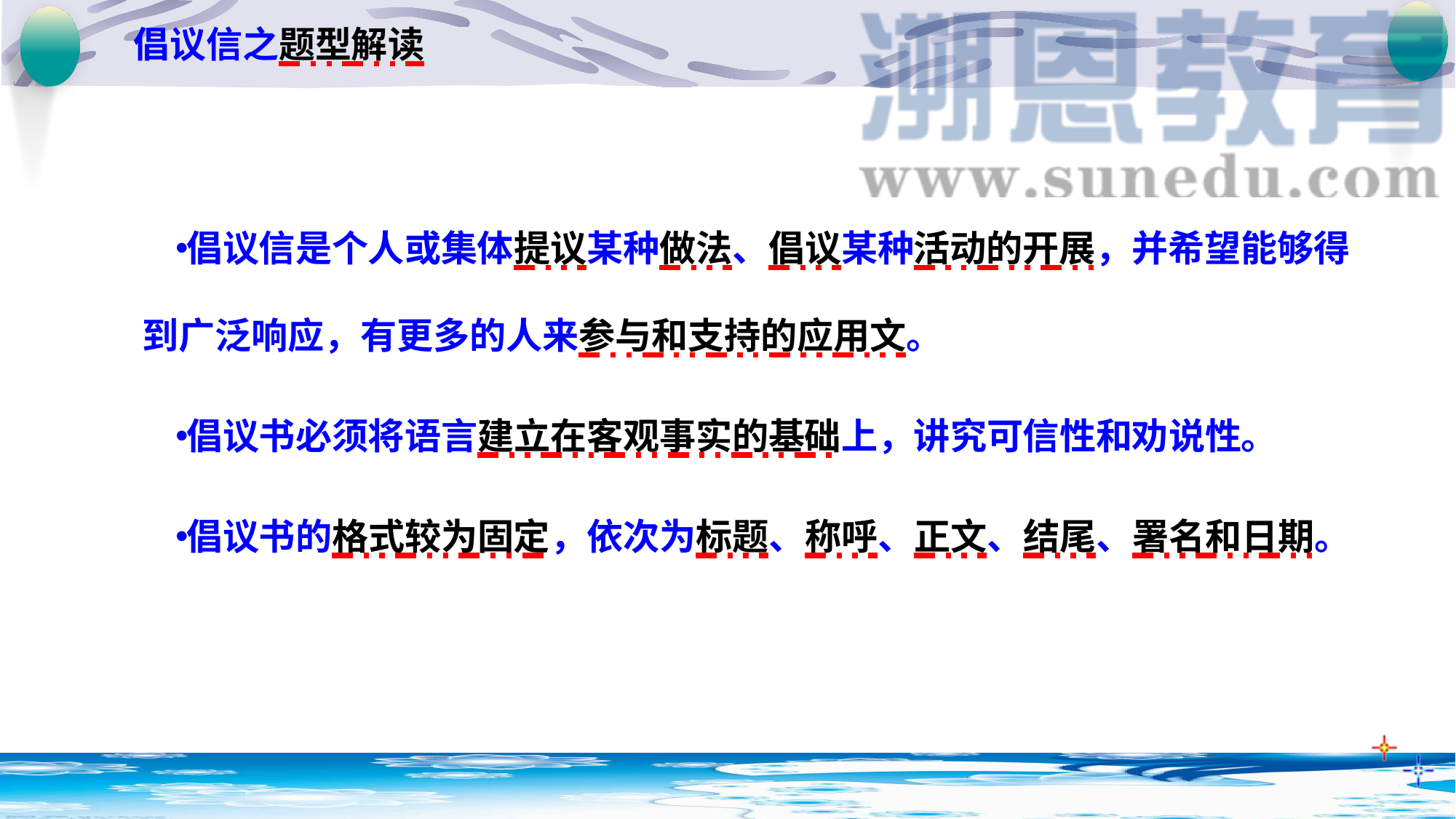

# 倡议信之题型解读
倡议信是个人或集体提议某种做法、倡议某种活动的开展，并希望能够得到广泛响应，有更多的人来参与和支持的应用文。
倡议书必须将语言建立在客观事实的基础上，讲究可信性和劝说性。
倡议书的格式较为固定，依次为标题、称呼、正文、结尾、署名和日期。